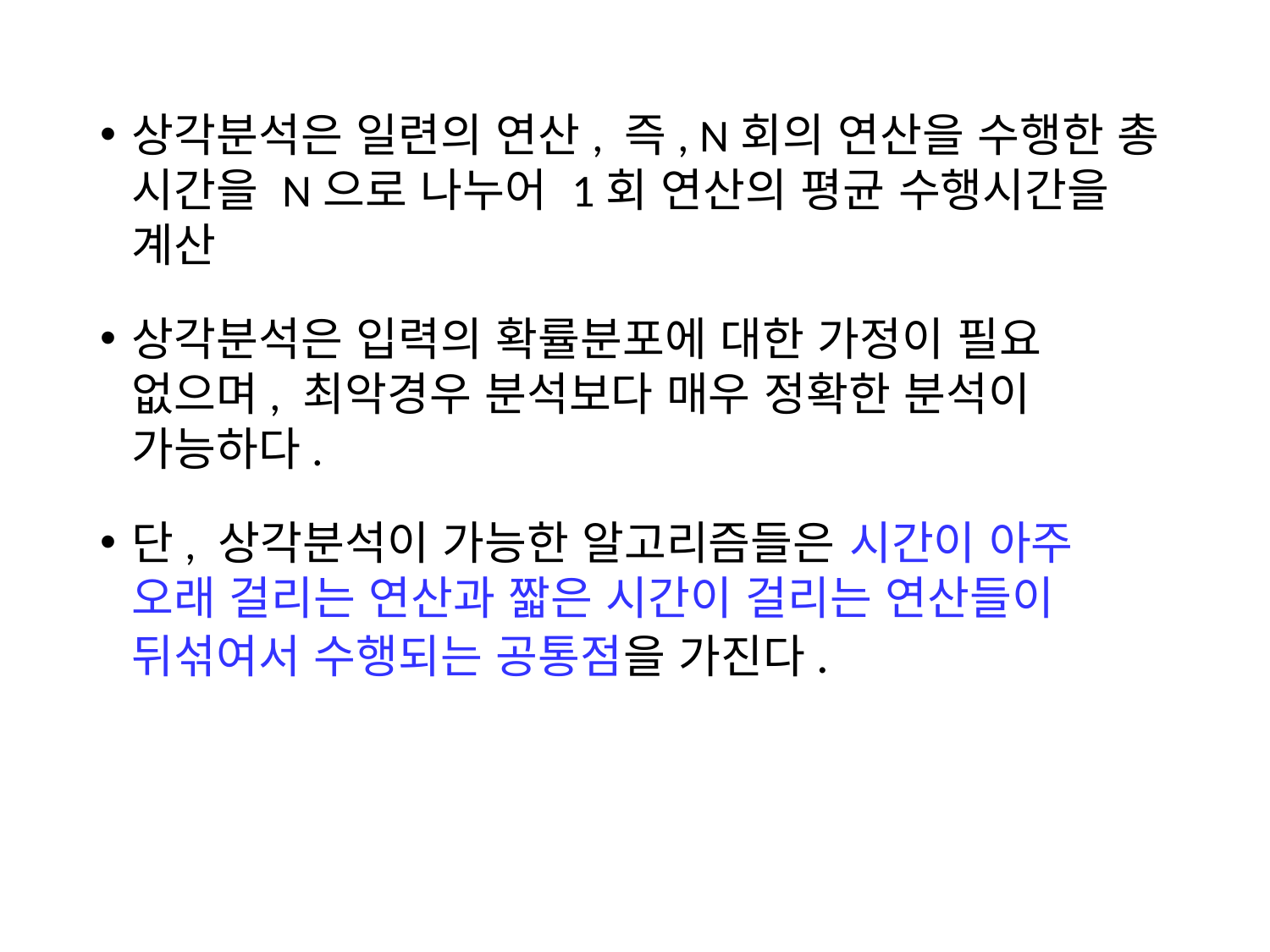

상각분석은 일련의 연산, 즉, N회의 연산을 수행한 총 시간을 N으로 나누어 1회 연산의 평균 수행시간을 계산
상각분석은 입력의 확률분포에 대한 가정이 필요 없으며, 최악경우 분석보다 매우 정확한 분석이 가능하다.
단, 상각분석이 가능한 알고리즘들은 시간이 아주 오래 걸리는 연산과 짧은 시간이 걸리는 연산들이 뒤섞여서 수행되는 공통점을 가진다.